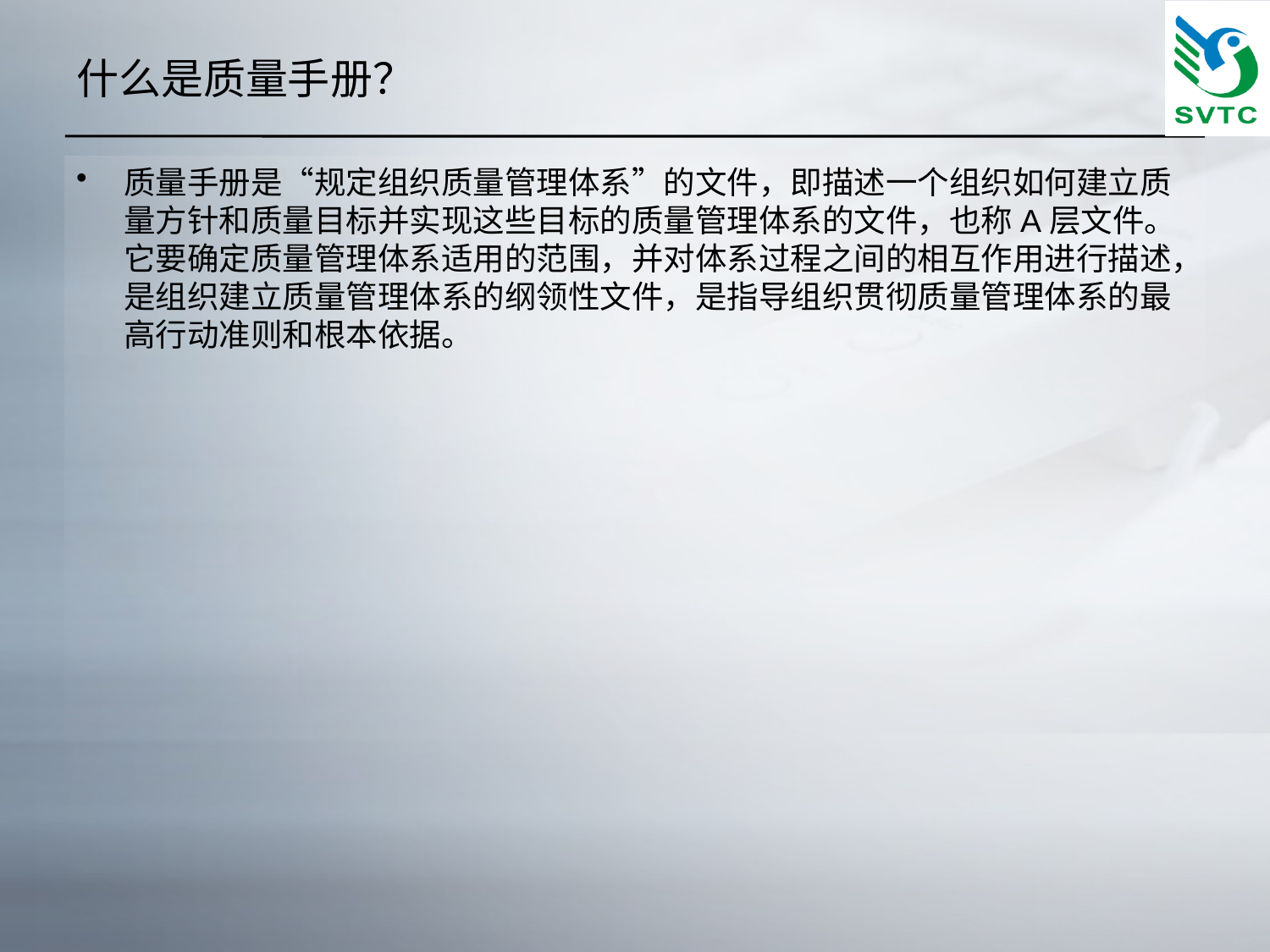

# 什么是质量手册？
质量手册是“规定组织质量管理体系”的文件，即描述一个组织如何建立质量方针和质量目标并实现这些目标的质量管理体系的文件，也称A层文件。它要确定质量管理体系适用的范围，并对体系过程之间的相互作用进行描述，是组织建立质量管理体系的纲领性文件，是指导组织贯彻质量管理体系的最高行动准则和根本依据。